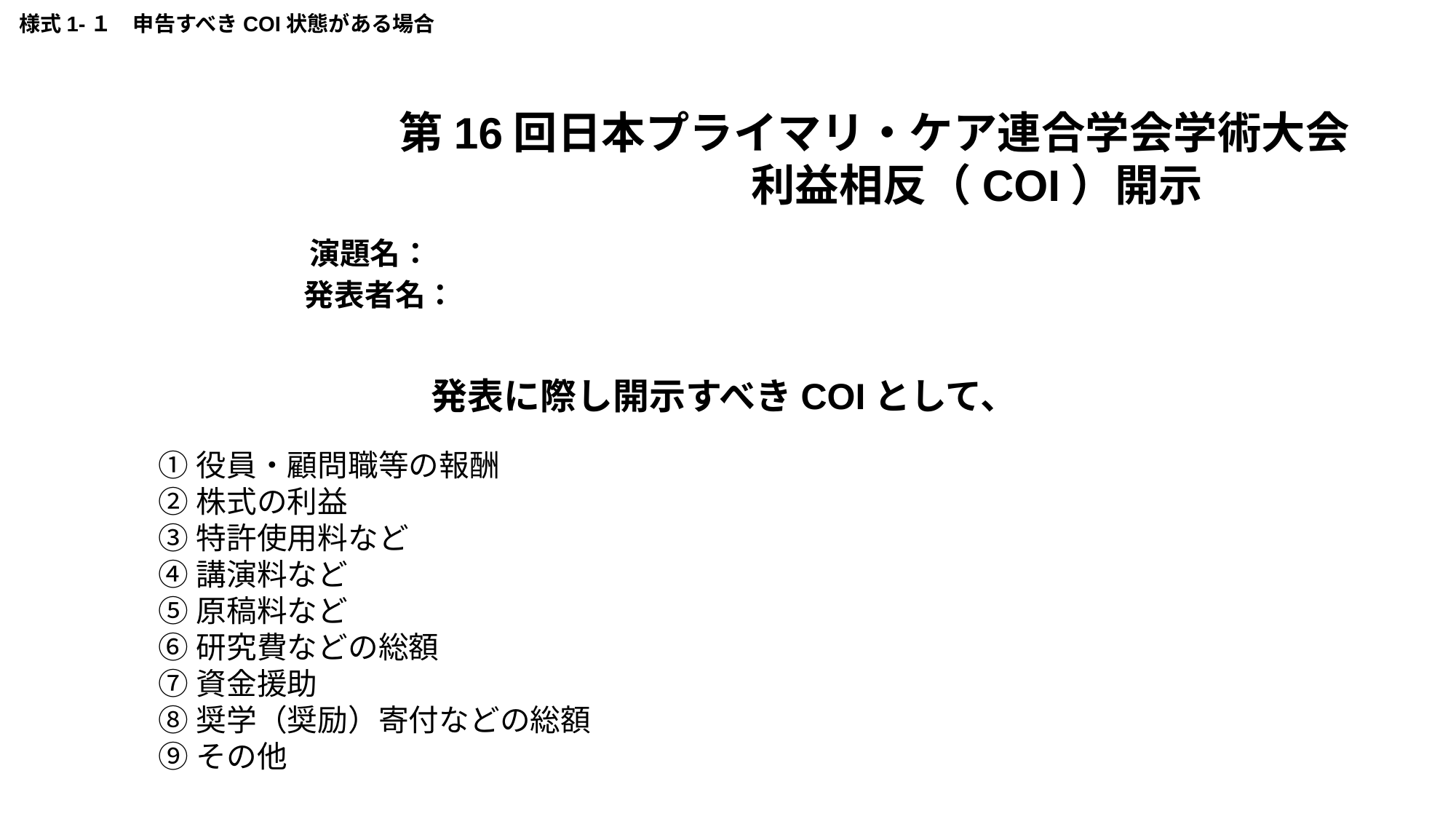

様式1-１　申告すべきCOI状態がある場合
# 第16回日本プライマリ・ケア連合学会学術大会 　　　　　　　　　　　　　　　利益相反（COI）開示 　　　　演題名： 　　　　　　　発表者名：
発表に際し開示すべきCOIとして、

①役員・顧問職等の報酬
②株式の利益
③特許使用料など
④講演料など
⑤原稿料など
⑥研究費などの総額
⑦資金援助
⑧奨学（奨励）寄付などの総額
⑨その他